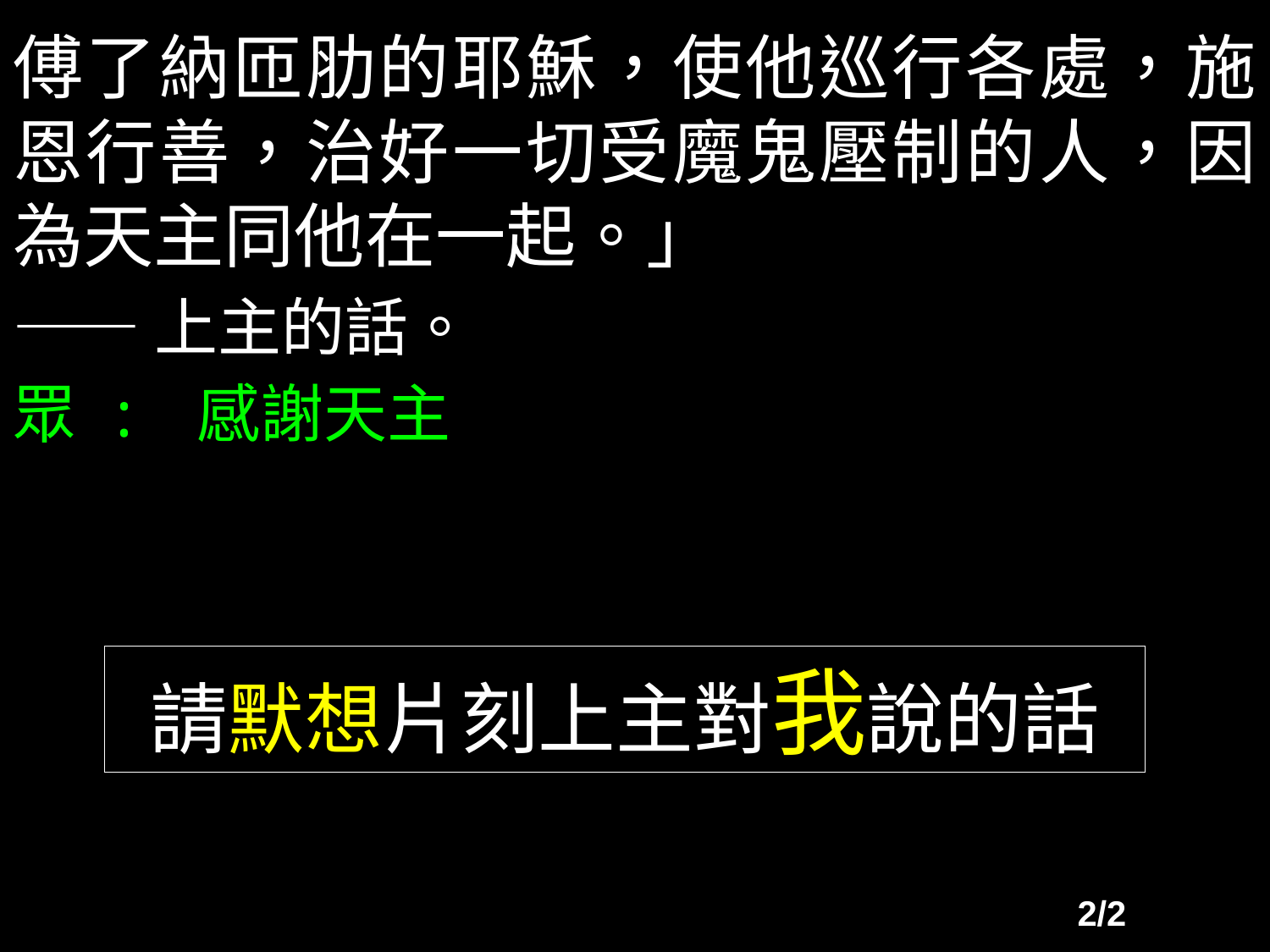

傅了納匝肋的耶穌，使他巡行各處，施恩行善，治好一切受魔鬼壓制的人，因為天主同他在一起。」
——上主的話。
眾 : 感謝天主

請默想片刻上主對我說的話
2/2